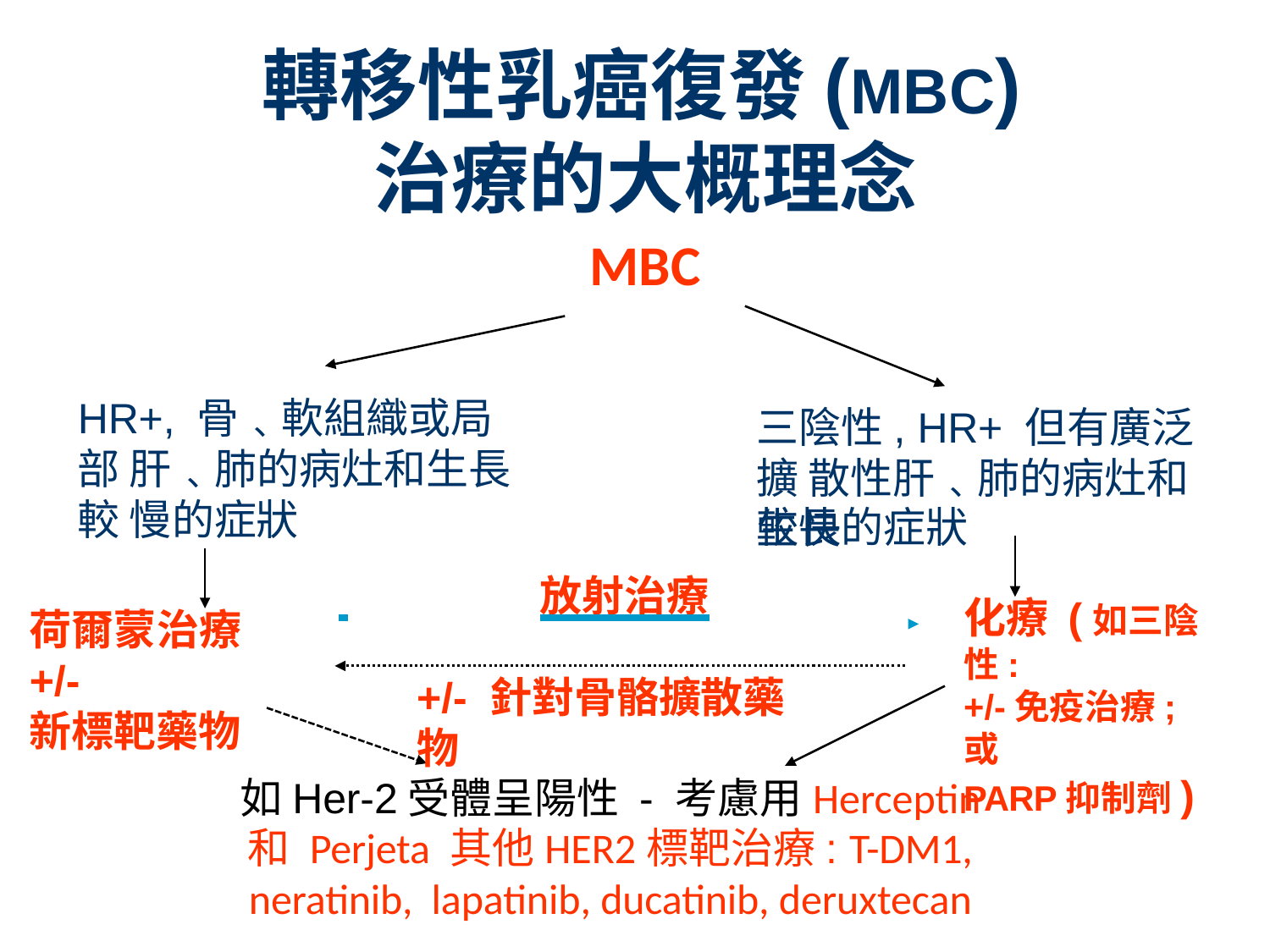

# 轉移性乳癌復發(MBC) 治療的大概理念
MBC

HR+, 骨﹑軟組織或局部 肝﹑肺的病灶和生長較 慢的症狀
三陰性, HR+ 但有廣泛擴 散性肝﹑肺的病灶和生長
較快的症狀

 	放射治療

化療 (如三陰性:
+/-免疫治療; 或
PARP抑制劑)

荷爾蒙治療 +/-
新標靶藥物

+/- 針對骨骼擴散藥 物

如Her-2受體呈陽性 - 考慮用Herceptin 和 Perjeta 其他HER2標靶治療: T-DM1, neratinib,  lapatinib, ducatinib, deruxtecan